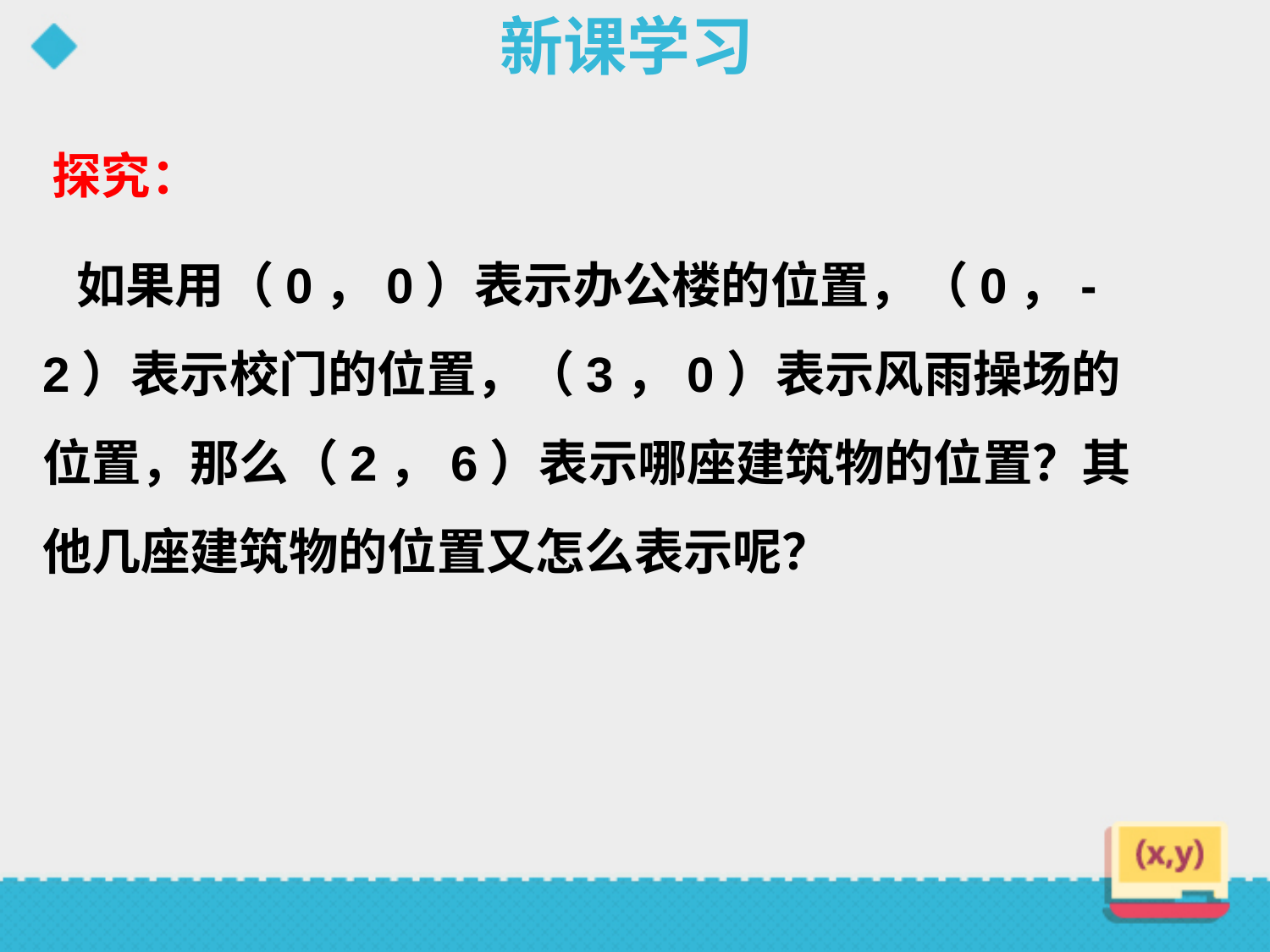

新课学习
探究：
  如果用（0，0）表示办公楼的位置，（0，-2）表示校门的位置，（3，0）表示风雨操场的位置，那么（2，6）表示哪座建筑物的位置？其他几座建筑物的位置又怎么表示呢？